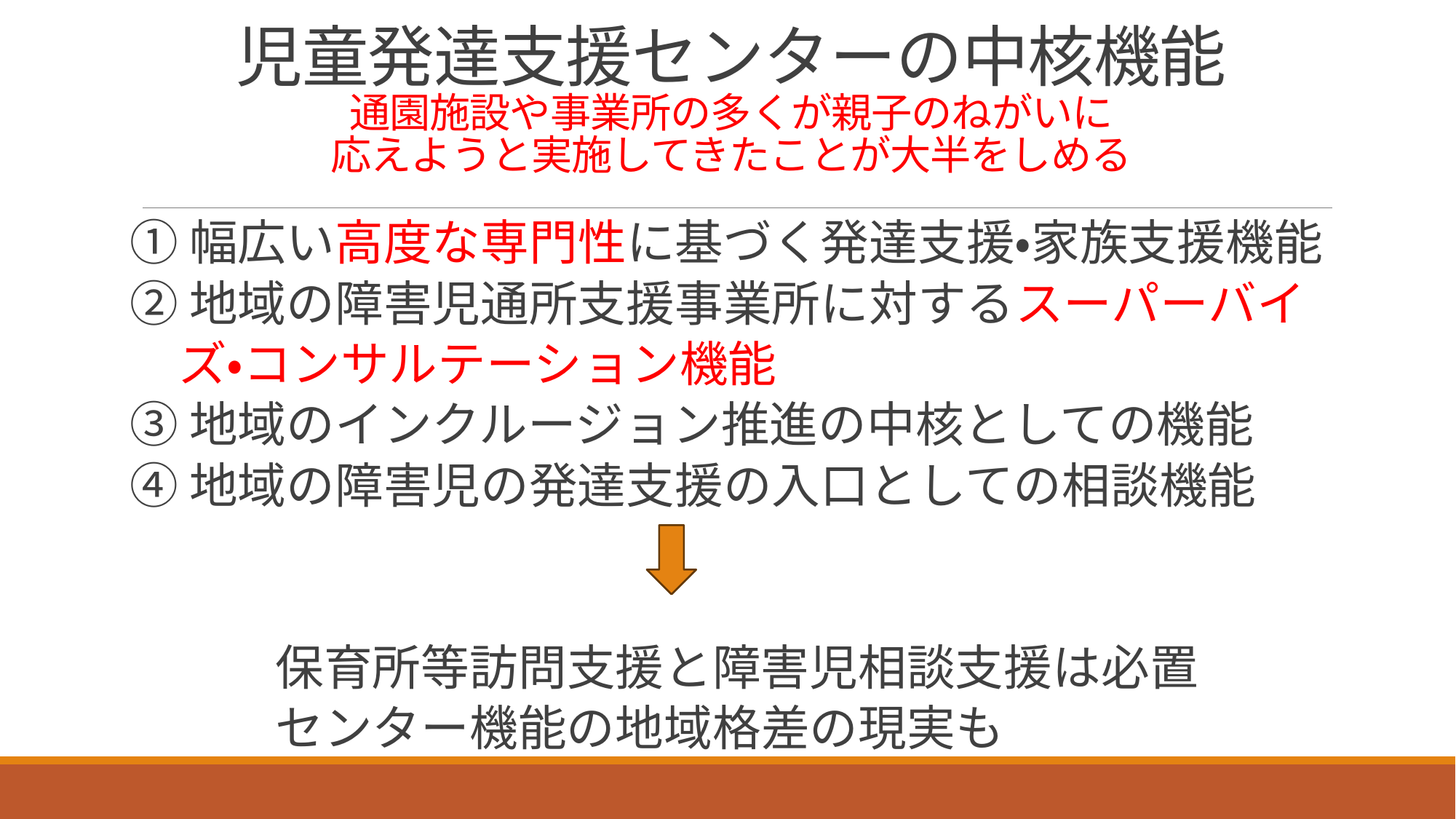

# 児童発達支援センターの中核機能 通園施設や事業所の多くが親子のねがいに 応えようと実施してきたことが大半をしめる
　① 幅広い高度な専門性に基づく発達支援・家族支援機能
　② 地域の障害児通所支援事業所に対するスーパーバイ
　　ズ・コンサルテーション機能
　③ 地域のインクルージョン推進の中核としての機能
　④ 地域の障害児の発達支援の入口としての相談機能

　　　　保育所等訪問支援と障害児相談支援は必置
　　　　センター機能の地域格差の現実も